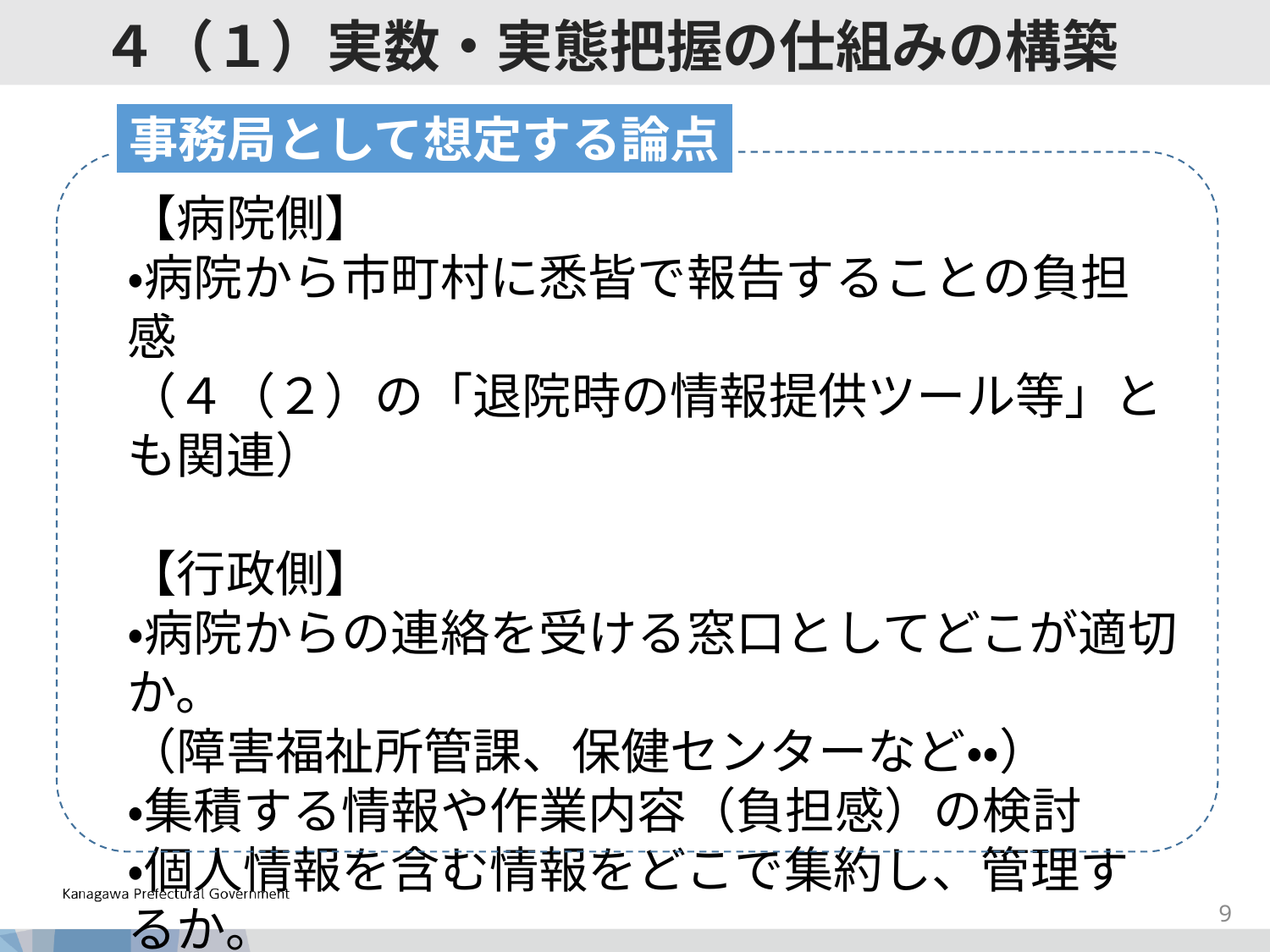

４（１）実数・実態把握の仕組みの構築
事務局として想定する論点

【病院側】
・病院から市町村に悉皆で報告することの負担感
（４（２）の「退院時の情報提供ツール等」とも関連）

【行政側】
・病院からの連絡を受ける窓口としてどこが適切か。
（障害福祉所管課、保健センターなど・・）
・集積する情報や作業内容（負担感）の検討
・個人情報を含む情報をどこで集約し、管理するか。
・集積した情報をどのように活用していくのか。
（医療的ケア児等コーディネーターとの共有など）
9